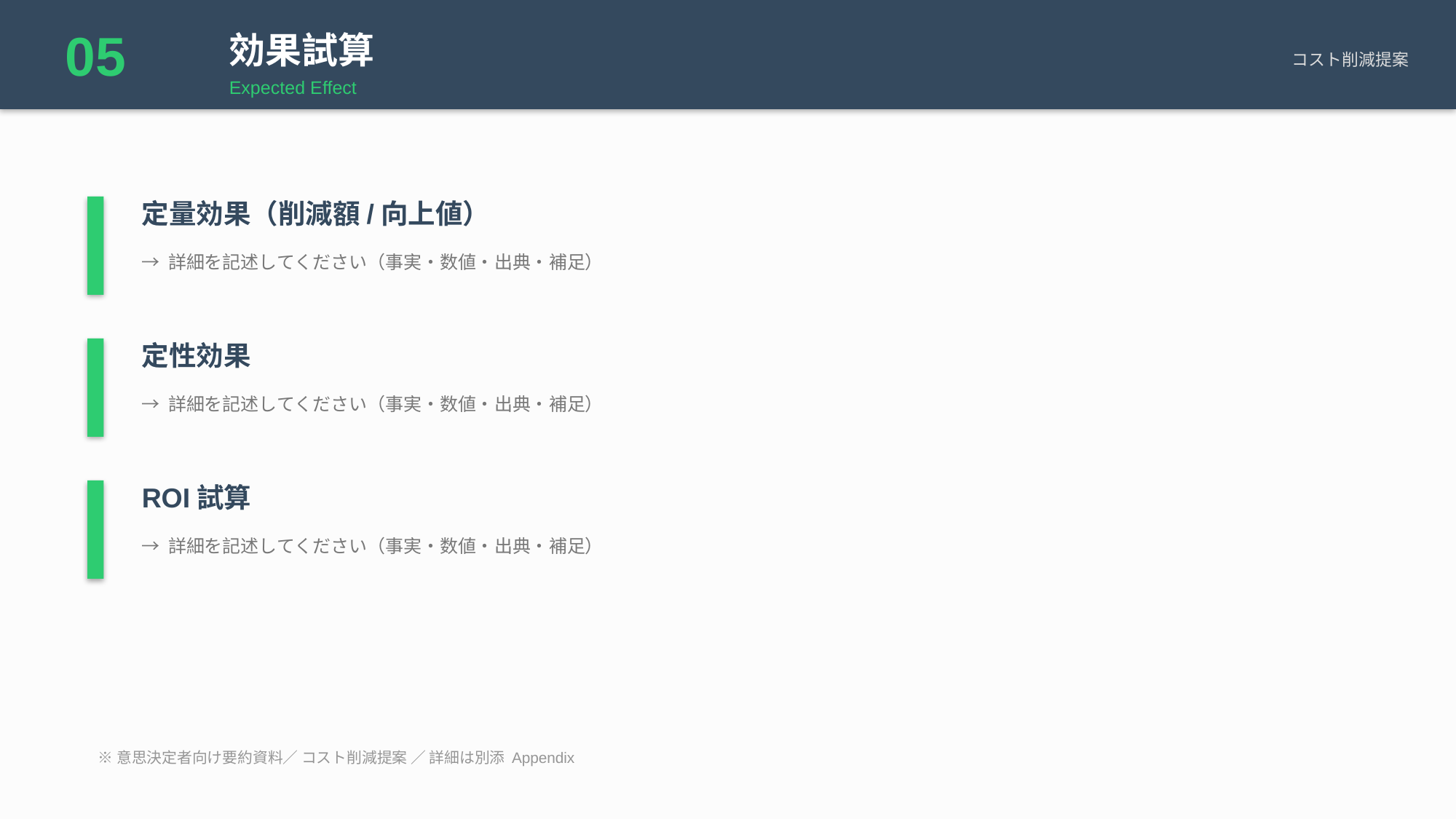

05
効果試算
コスト削減提案
Expected Effect
定量効果（削減額/向上値）

→ 詳細を記述してください（事実・数値・出典・補足）
定性効果

→ 詳細を記述してください（事実・数値・出典・補足）
ROI試算

→ 詳細を記述してください（事実・数値・出典・補足）
※意思決定者向け要約資料／ コスト削減提案 ／ 詳細は別添 Appendix